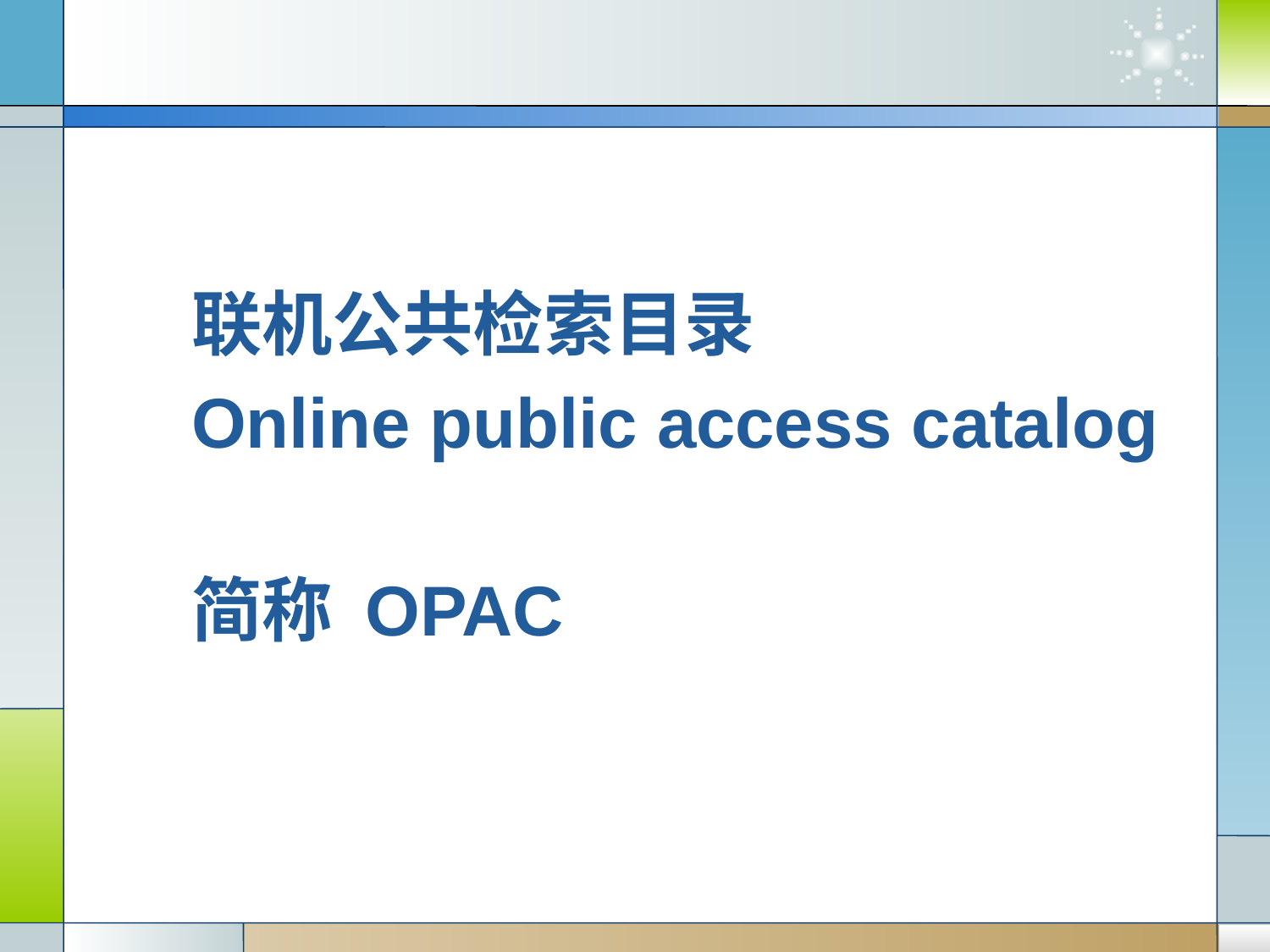

联机公共检索目录
Online public access catalog

简称 OPAC